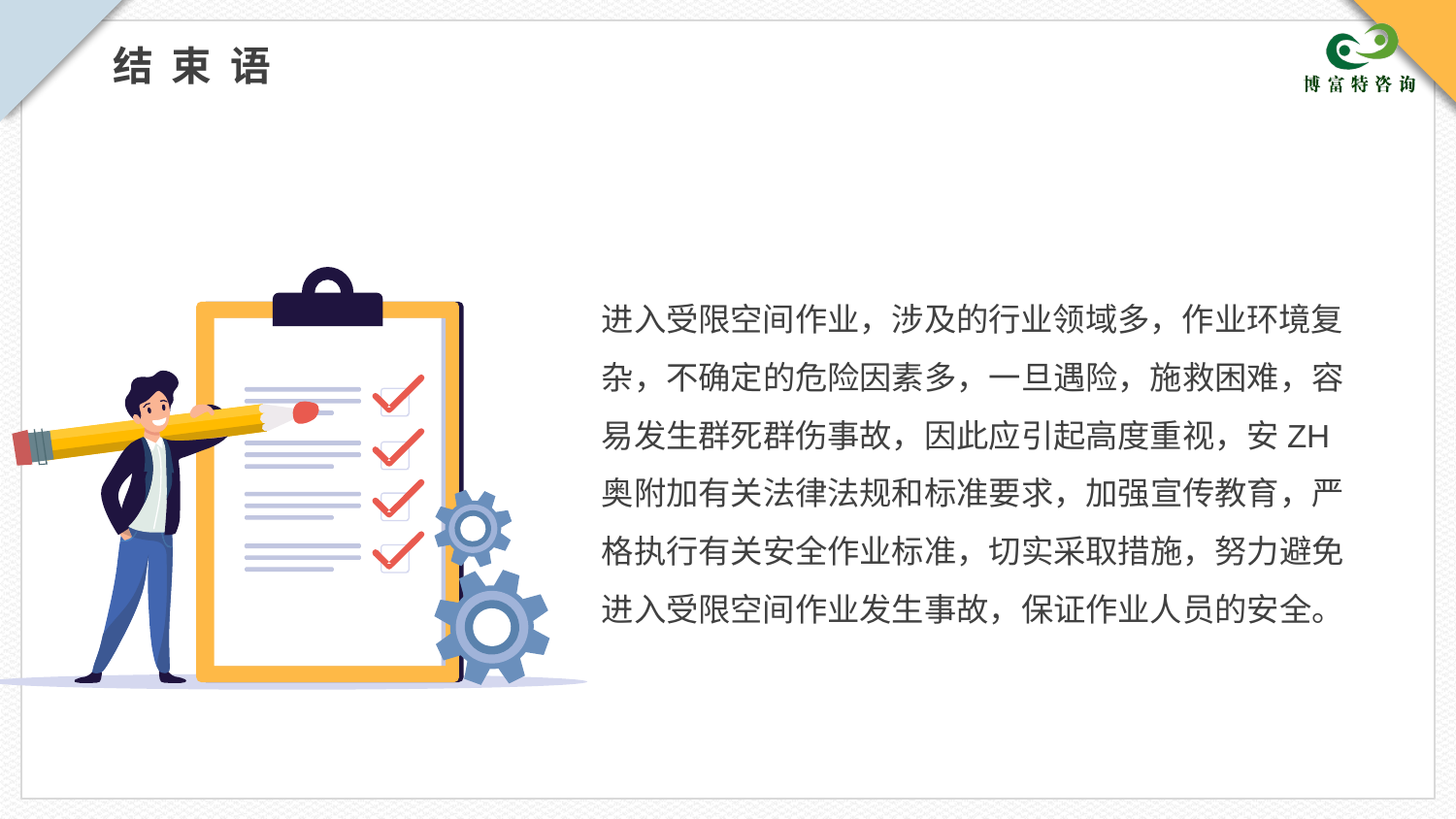

结  束  语

进入受限空间作业，涉及的行业领域多，作业环境复杂，不确定的危险因素多，一旦遇险，施救困难，容易发生群死群伤事故，因此应引起高度重视，安ZH奥附加有关法律法规和标准要求，加强宣传教育，严格执行有关安全作业标准，切实采取措施，努力避免进入受限空间作业发生事故，保证作业人员的安全。